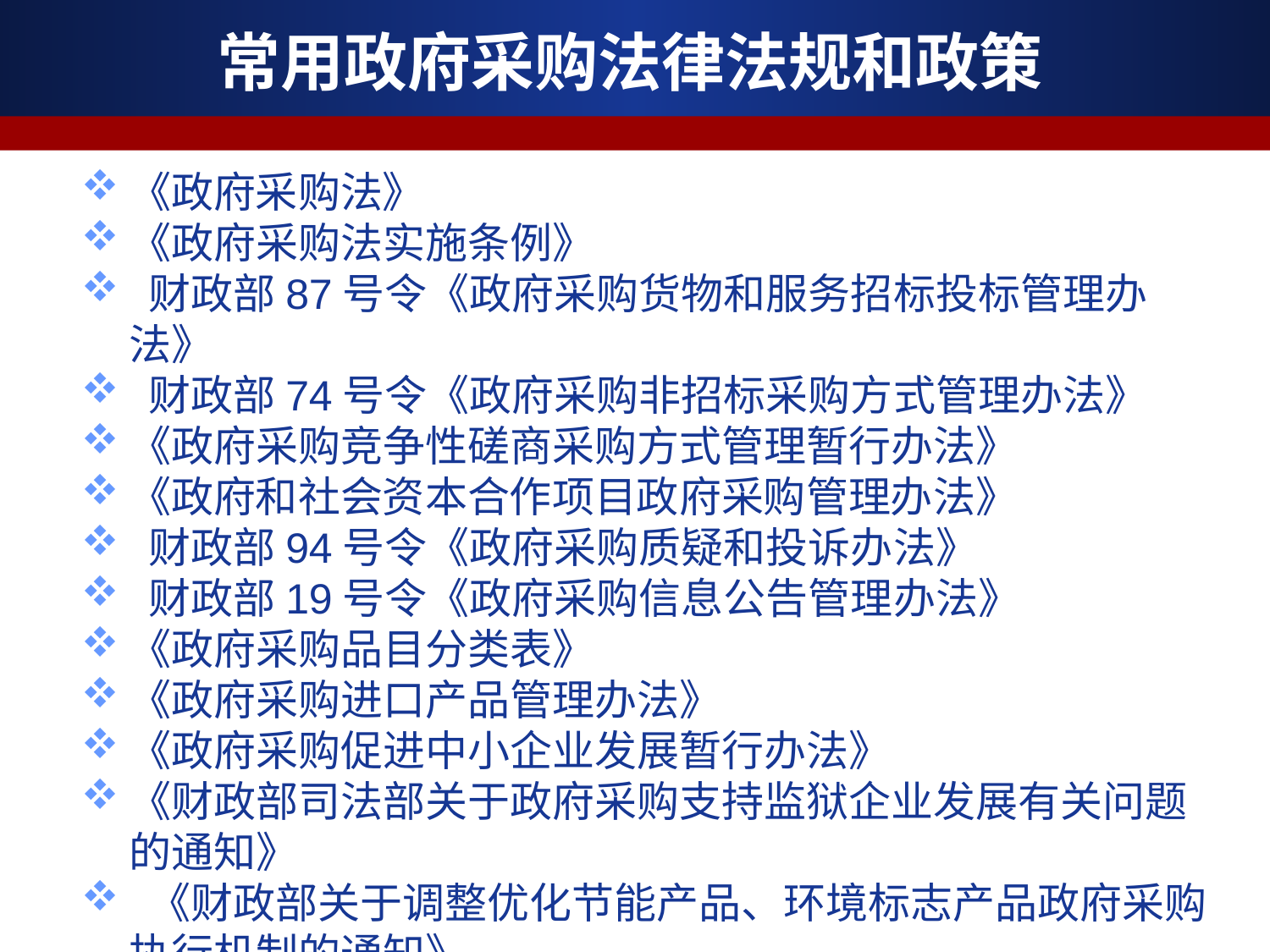

# 常用政府采购法律法规和政策
《政府采购法》
《政府采购法实施条例》
 财政部87号令《政府采购货物和服务招标投标管理办法》
 财政部74号令《政府采购非招标采购方式管理办法》
《政府采购竞争性磋商采购方式管理暂行办法》
《政府和社会资本合作项目政府采购管理办法》
 财政部94号令《政府采购质疑和投诉办法》
 财政部19号令《政府采购信息公告管理办法》
《政府采购品目分类表》
《政府采购进口产品管理办法》
《政府采购促进中小企业发展暂行办法》
《财政部司法部关于政府采购支持监狱企业发展有关问题的通知》
 《财政部关于调整优化节能产品、环境标志产品政府采购执行机制的通知》